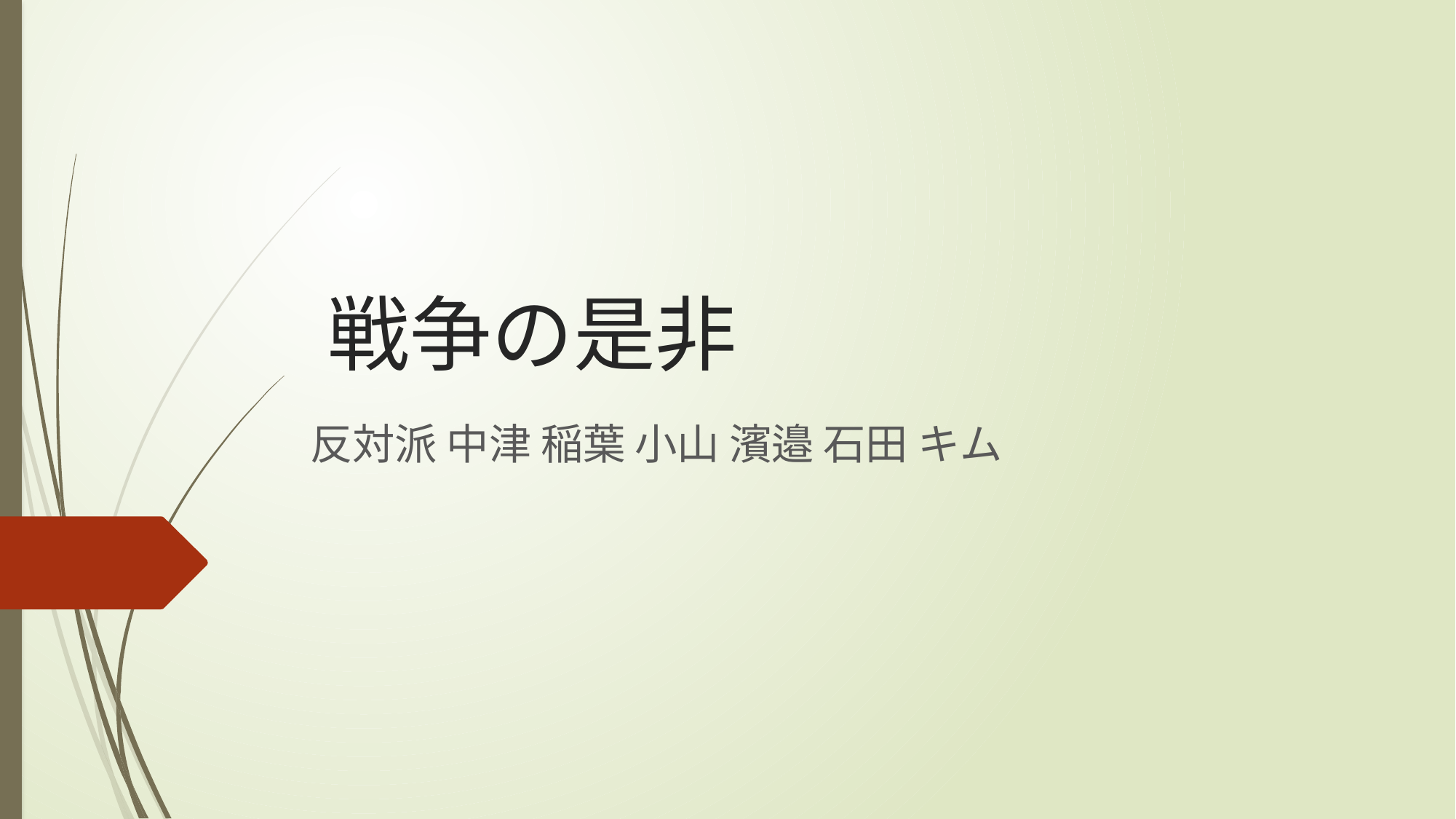

# 戦争の是非
反対派 中津 稲葉 小山 濱邉 石田 キム